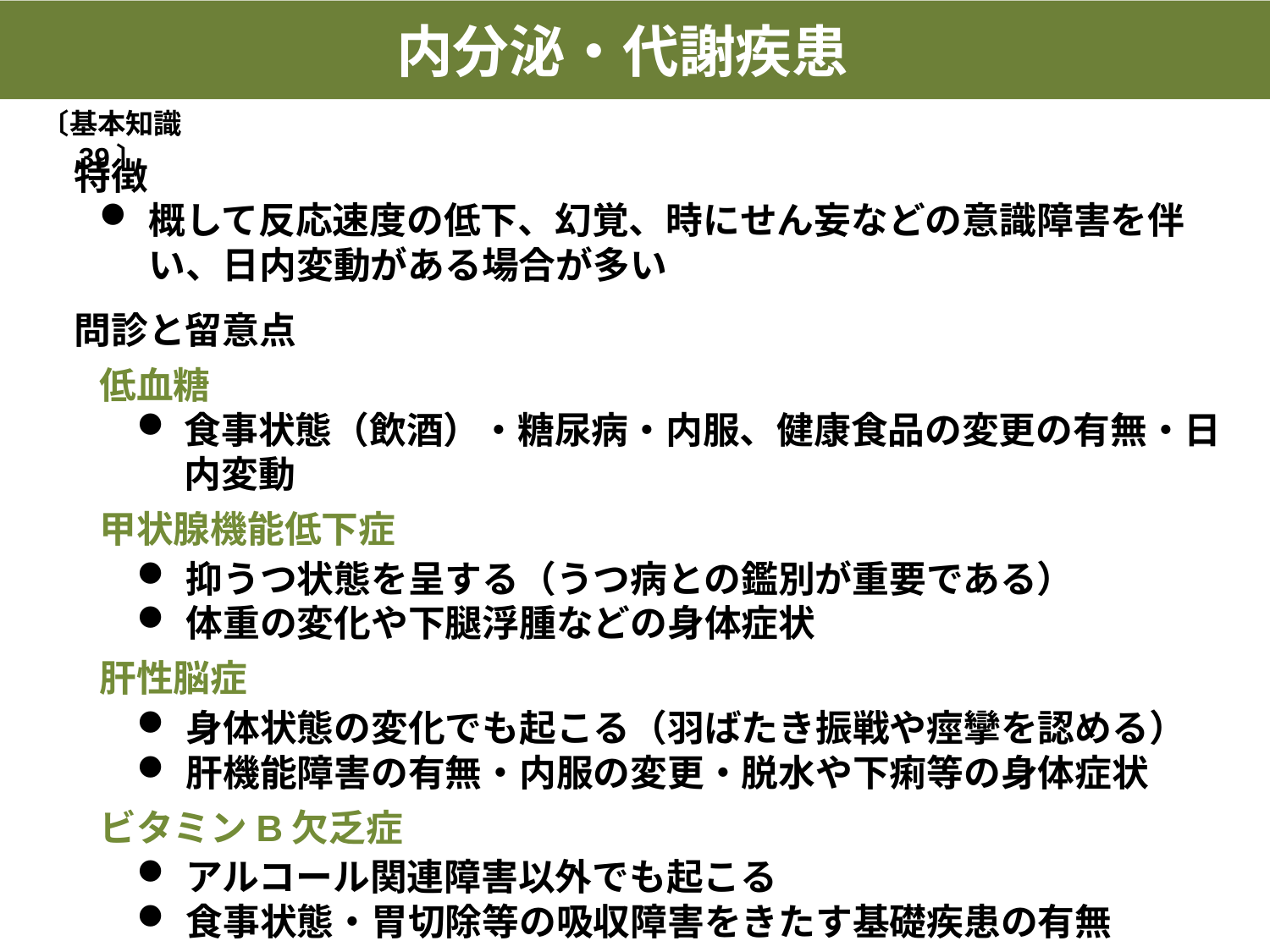

# 内分泌・代謝疾患

〔基本知識 39〕
特徴
概して反応速度の低下、幻覚、時にせん妄などの意識障害を伴い、日内変動がある場合が多い
問診と留意点
低血糖
食事状態（飲酒）・糖尿病・内服、健康食品の変更の有無・日内変動
甲状腺機能低下症
抑うつ状態を呈する（うつ病との鑑別が重要である）
体重の変化や下腿浮腫などの身体症状
肝性脳症
身体状態の変化でも起こる（羽ばたき振戦や痙攣を認める）
肝機能障害の有無・内服の変更・脱水や下痢等の身体症状
ビタミンB欠乏症
アルコール関連障害以外でも起こる
食事状態・胃切除等の吸収障害をきたす基礎疾患の有無